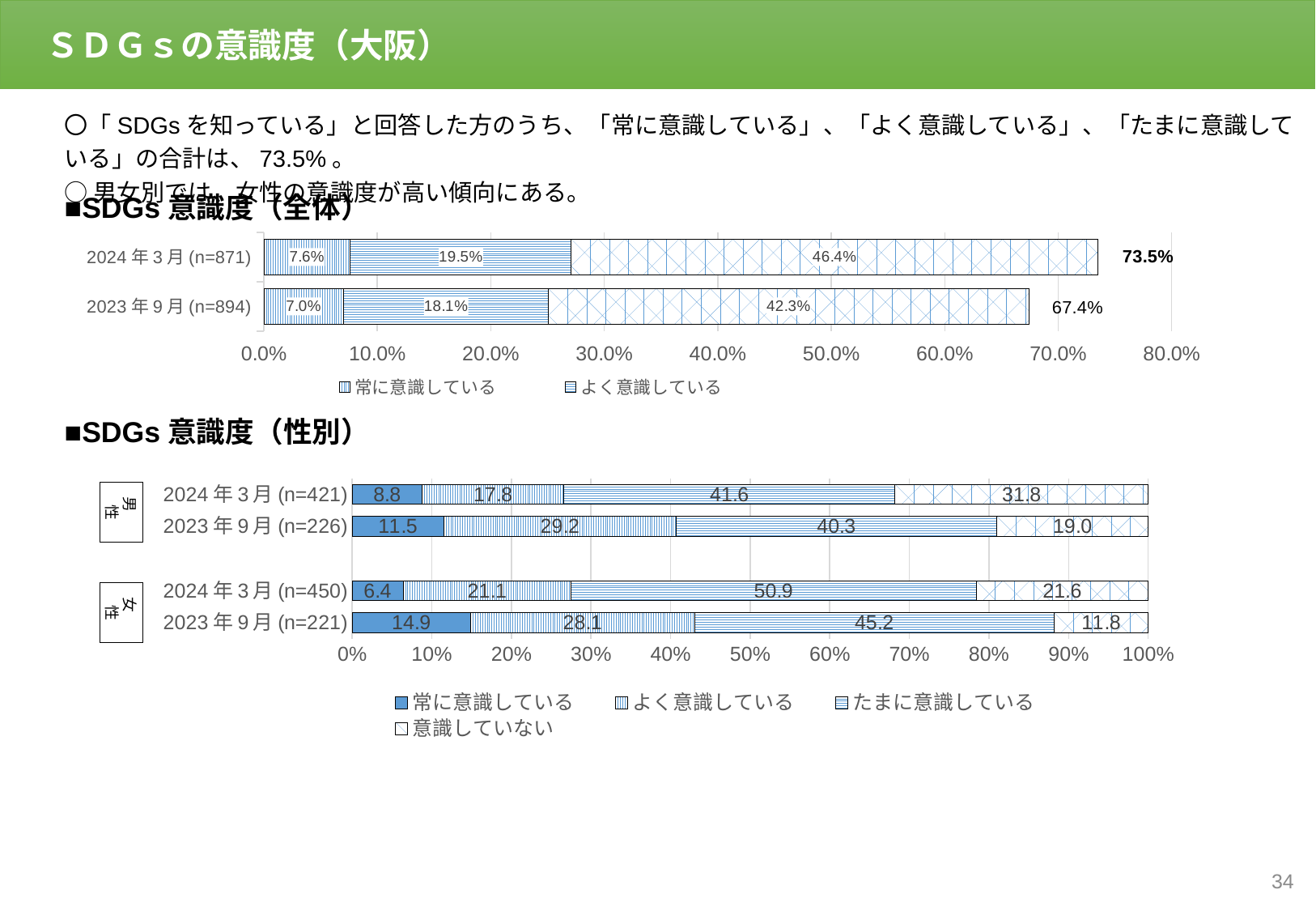

ＳＤＧｓの意識度（大阪）
〇「SDGsを知っている」と回答した方のうち、「常に意識している」、「よく意識している」、「たまに意識している」の合計は、73.5%。
○男女別では、女性の意識度が高い傾向にある。
■SDGs意識度（全体）

### Chart

| Category | 常に意識している | よく意識している | たまに意識している |
|---|---|---|---|
| 2023年9月(n=894) | 7.0 | 18.1 | 42.3 |
| 2024年3月(n=871) | 7.6 | 19.5 | 46.4 |
■SDGs意識度（性別）

### Chart

| Category | 常に意識している | よく意識している | たまに意識している | 意識していない |
|---|---|---|---|---|
| 2023年9月(n=221) | 14.9 | 28.1 | 45.2 | 11.8 |
| 2024年3月(n=450) | 6.4 | 21.1 | 50.9 | 21.6 |
|  | None | None | None | None |
| 2023年9月(n=226) | 11.5 | 29.2 | 40.3 | 19.0 |
| 2024年3月(n=421) | 8.8 | 17.8 | 41.6 | 31.8 |
男　性
女　性
34